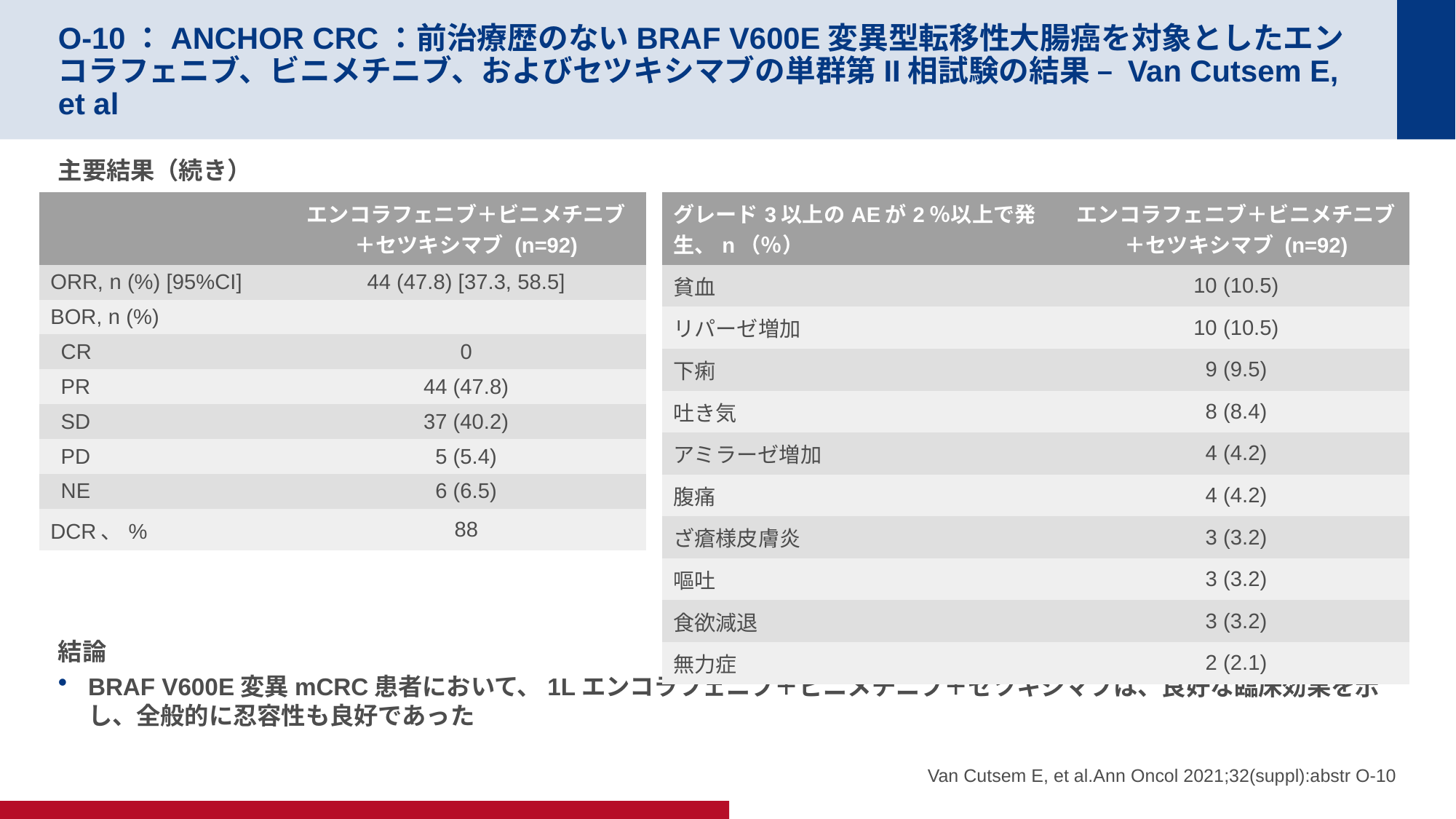

# O-10：ANCHOR CRC：前治療歴のないBRAF V600E変異型転移性大腸癌を対象としたエンコラフェニブ、ビニメチニブ、およびセツキシマブの単群第II相試験の結果 – Van Cutsem E, et al
主要結果（続き）
結論
BRAF V600E変異mCRC患者において、1Lエンコラフェニブ＋ビニメチニブ＋セツキシマブは、良好な臨床効果を示し、全般的に忍容性も良好であった
|  | エンコラフェニブ＋ビニメチニブ＋セツキシマブ (n=92) |
| --- | --- |
| ORR, n (%) [95%CI] | 44 (47.8) [37.3, 58.5] |
| BOR, n (%) |  |
| CR | 0 |
| PR | 44 (47.8) |
| SD | 37 (40.2) |
| PD | 5 (5.4) |
| NE | 6 (6.5) |
| DCR、% | 88 |
| グレード3以上のAEが2％以上で発生、n（％） | エンコラフェニブ＋ビニメチニブ＋セツキシマブ (n=92) |
| --- | --- |
| 貧血 | 10 (10.5) |
| リパーゼ増加 | 10 (10.5) |
| 下痢 | 9 (9.5) |
| 吐き気 | 8 (8.4) |
| アミラーゼ増加 | 4 (4.2) |
| 腹痛 | 4 (4.2) |
| ざ瘡様皮膚炎 | 3 (3.2) |
| 嘔吐 | 3 (3.2) |
| 食欲減退 | 3 (3.2) |
| 無力症 | 2 (2.1) |
Van Cutsem E, et al.Ann Oncol 2021;32(suppl):abstr O-10